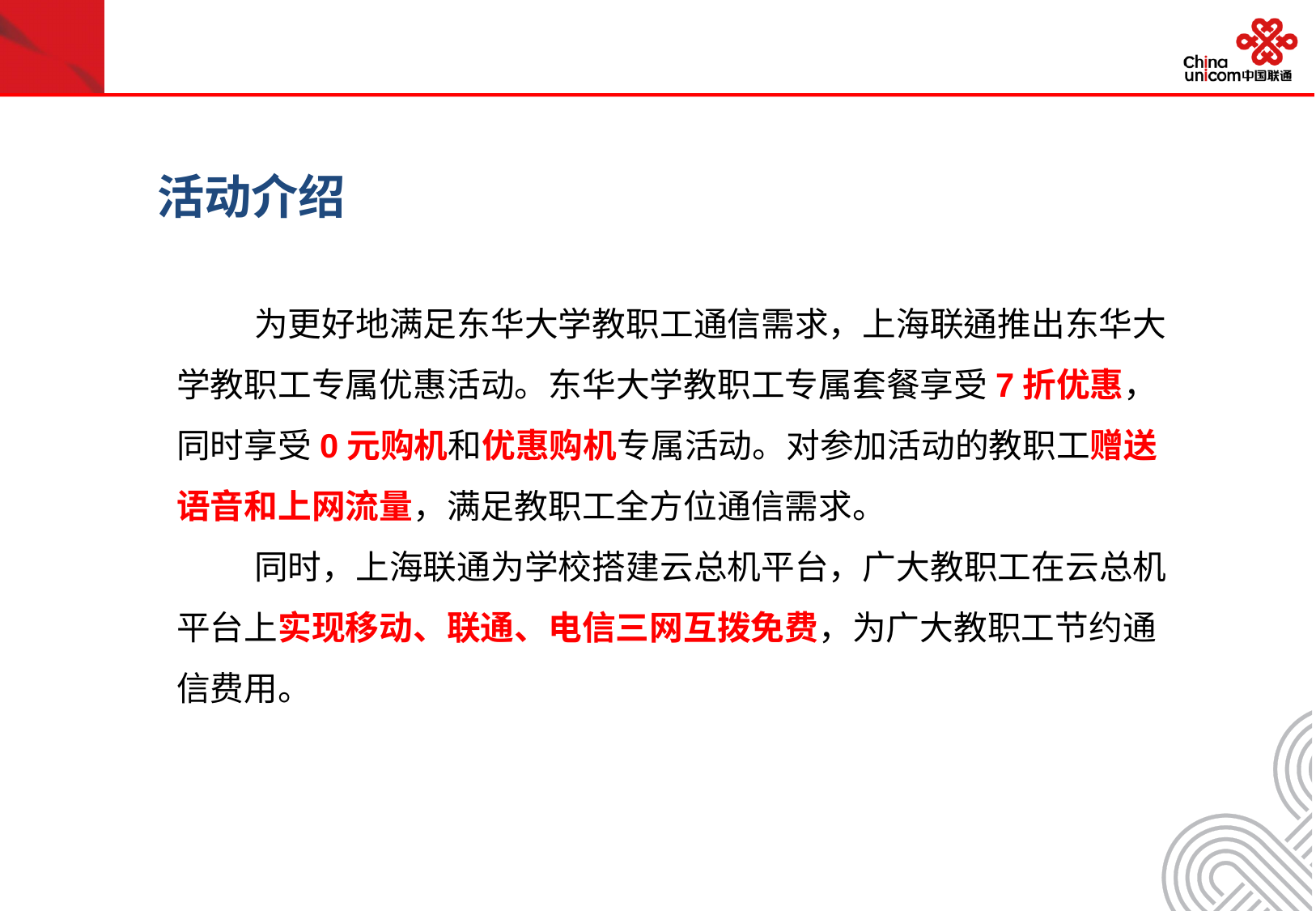

活动介绍
   为更好地满足东华大学教职工通信需求，上海联通推出东华大学教职工专属优惠活动。东华大学教职工专属套餐享受7折优惠，同时享受0元购机和优惠购机专属活动。对参加活动的教职工赠送语音和上网流量，满足教职工全方位通信需求。
   同时，上海联通为学校搭建云总机平台，广大教职工在云总机平台上实现移动、联通、电信三网互拨免费，为广大教职工节约通信费用。